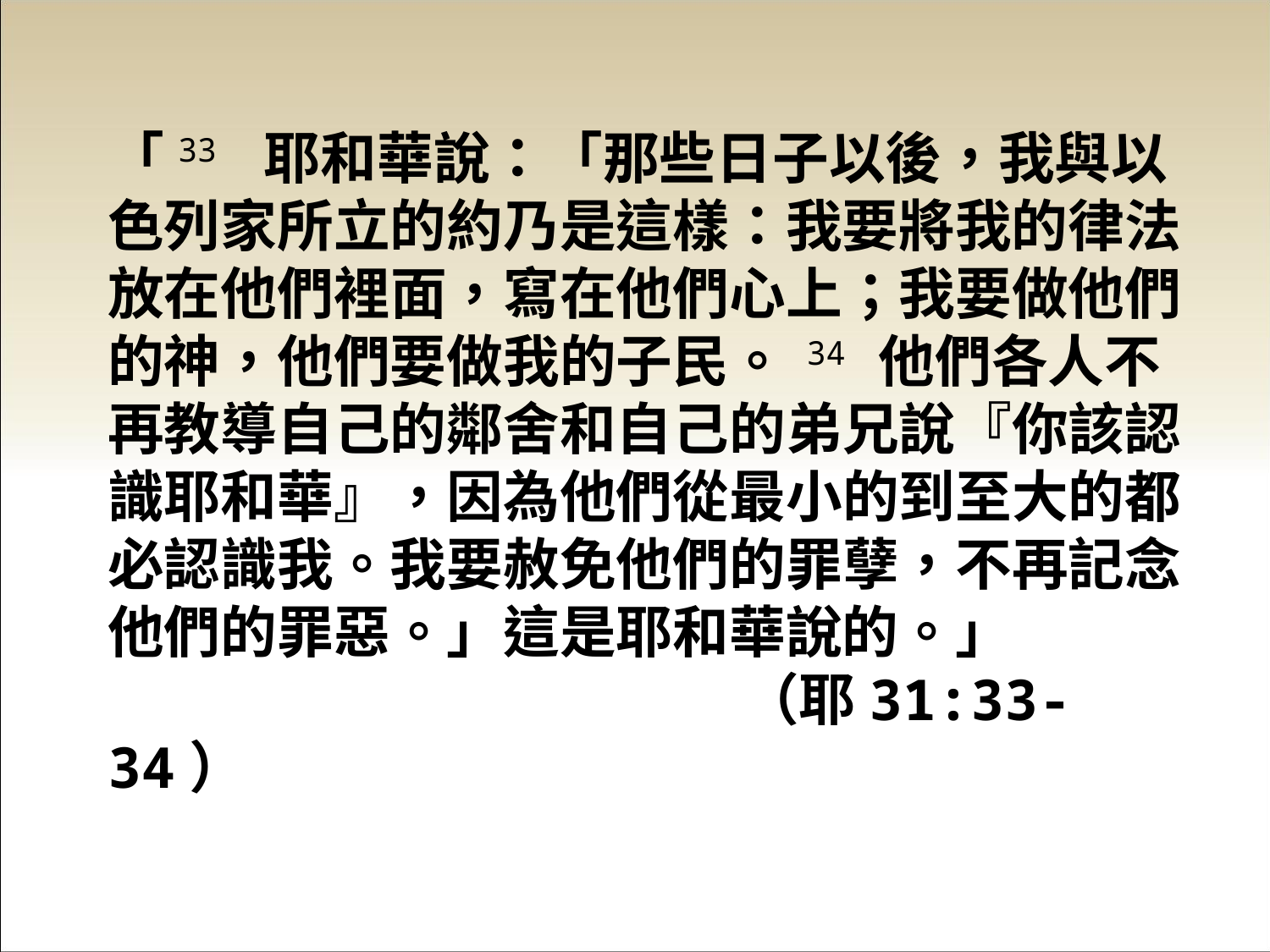

「33 耶和華說：「那些日子以後，我與以色列家所立的約乃是這樣：我要將我的律法放在他們裡面，寫在他們心上；我要做他們的神，他們要做我的子民。 34 他們各人不再教導自己的鄰舍和自己的弟兄說『你該認識耶和華』，因為他們從最小的到至大的都必認識我。我要赦免他們的罪孽，不再記念他們的罪惡。」這是耶和華說的。」
					（耶31:33-34）